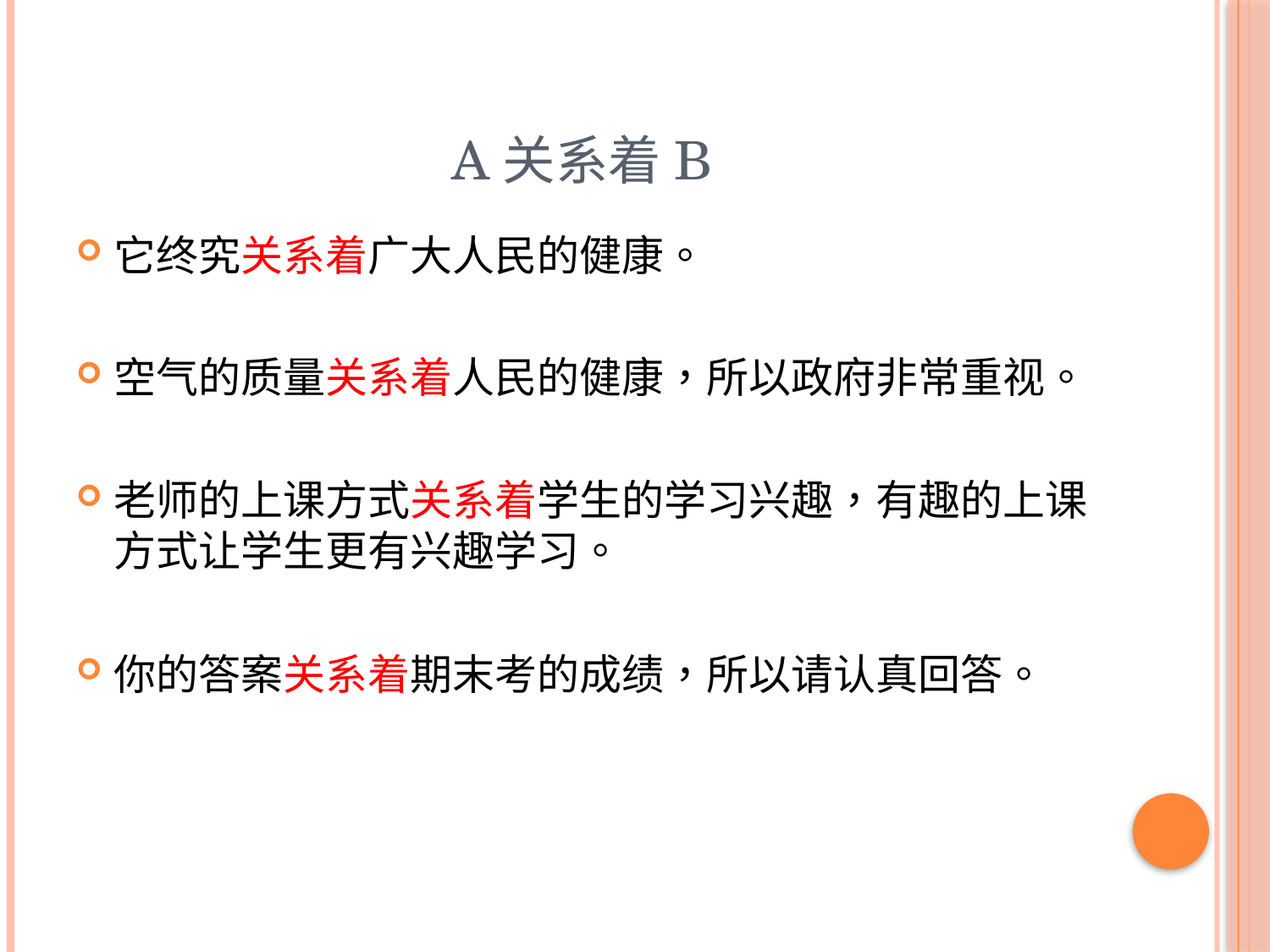

# A关系着B
它终究关系着广大人民的健康。

空气的质量关系着人民的健康，所以政府非常重视。

老师的上课方式关系着学生的学习兴趣，有趣的上课方式让学生更有兴趣学习。

你的答案关系着期末考的成绩，所以请认真回答。